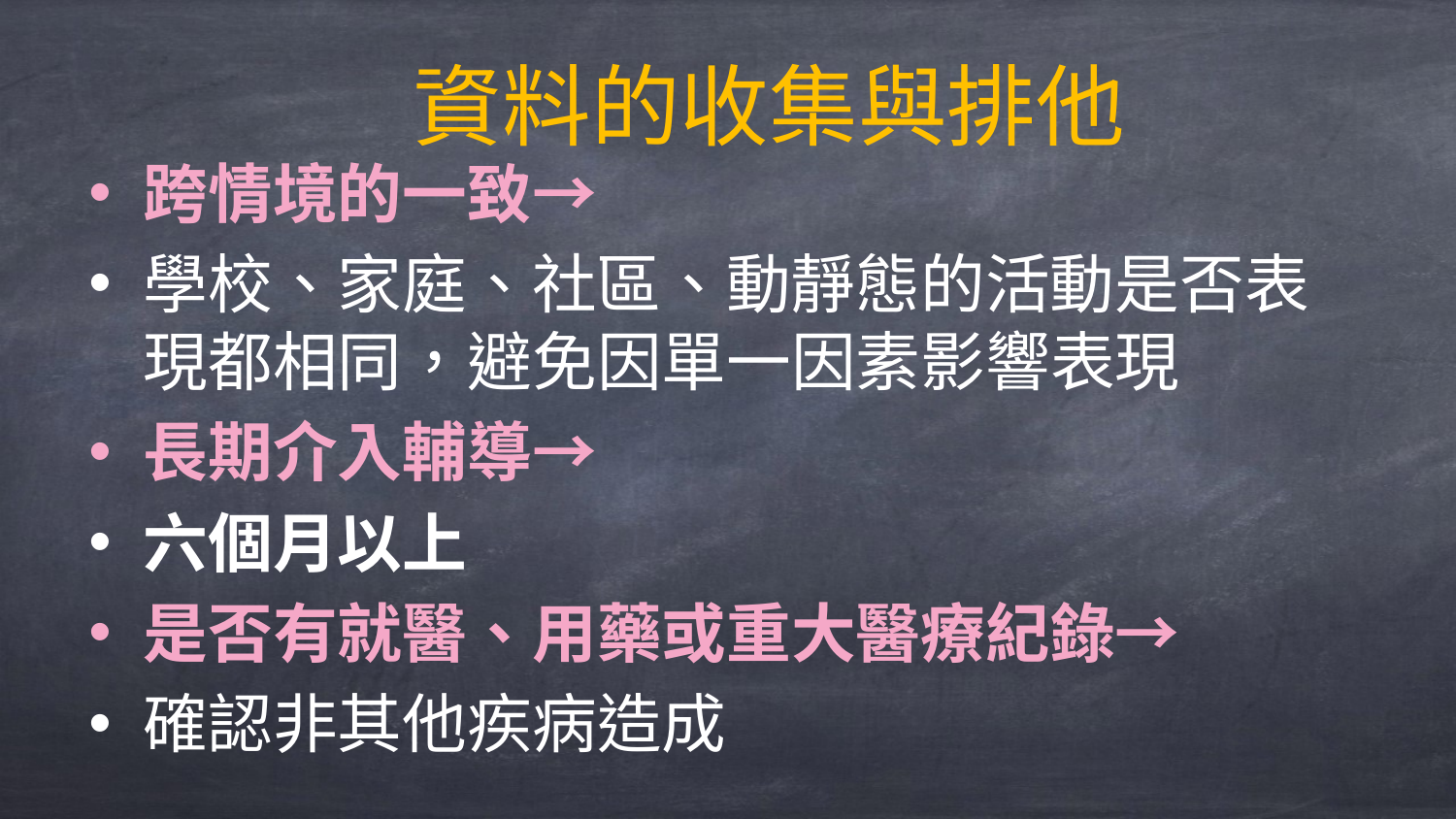

資料的收集與排他
跨情境的一致→
學校、家庭、社區、動靜態的活動是否表現都相同，避免因單一因素影響表現
長期介入輔導→
六個月以上
是否有就醫、用藥或重大醫療紀錄→
確認非其他疾病造成